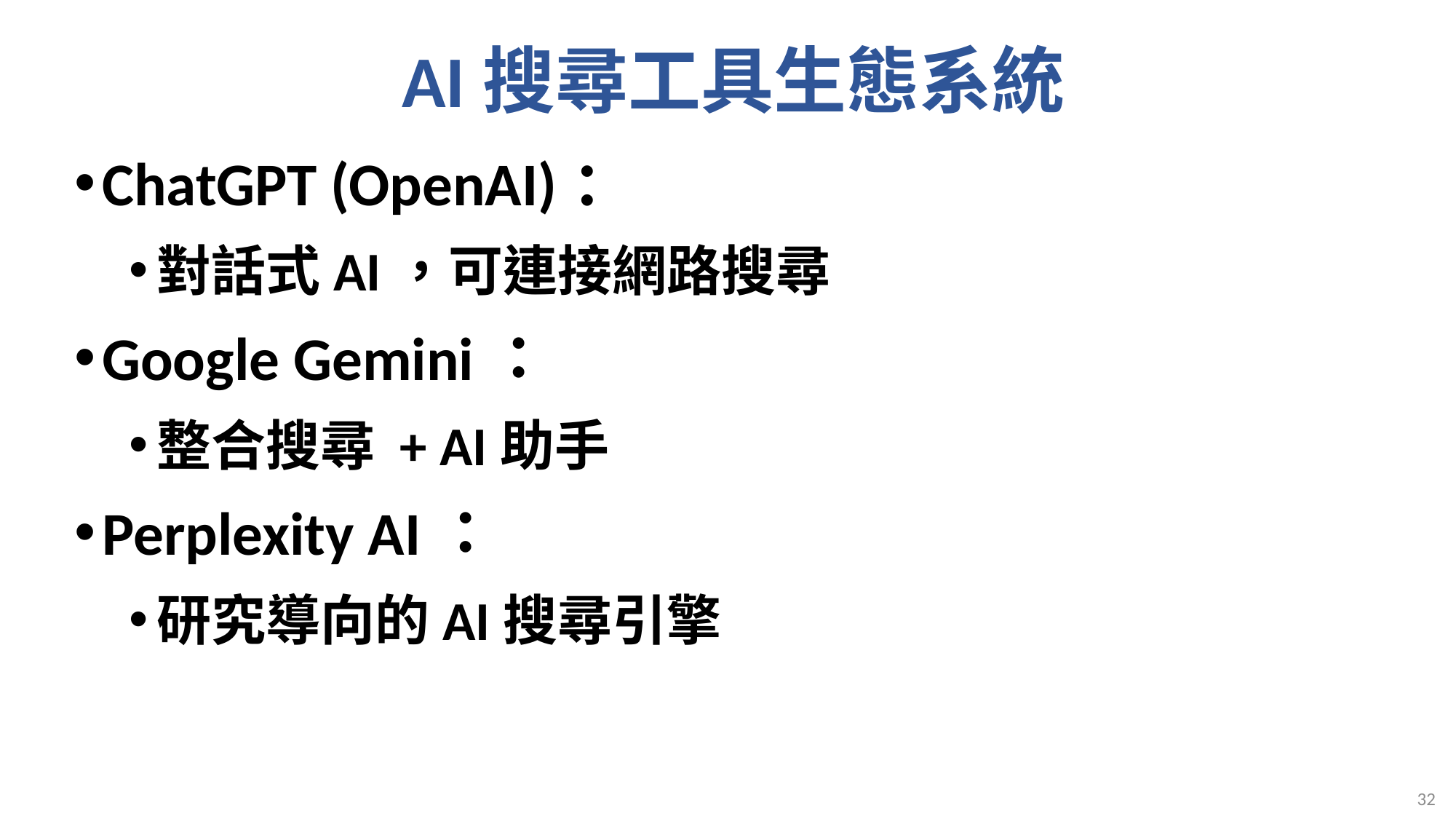

# AI搜尋工具生態系統
ChatGPT (OpenAI)：
對話式AI，可連接網路搜尋
Google Gemini：
整合搜尋 + AI助手
Perplexity AI：
研究導向的AI搜尋引擎

32